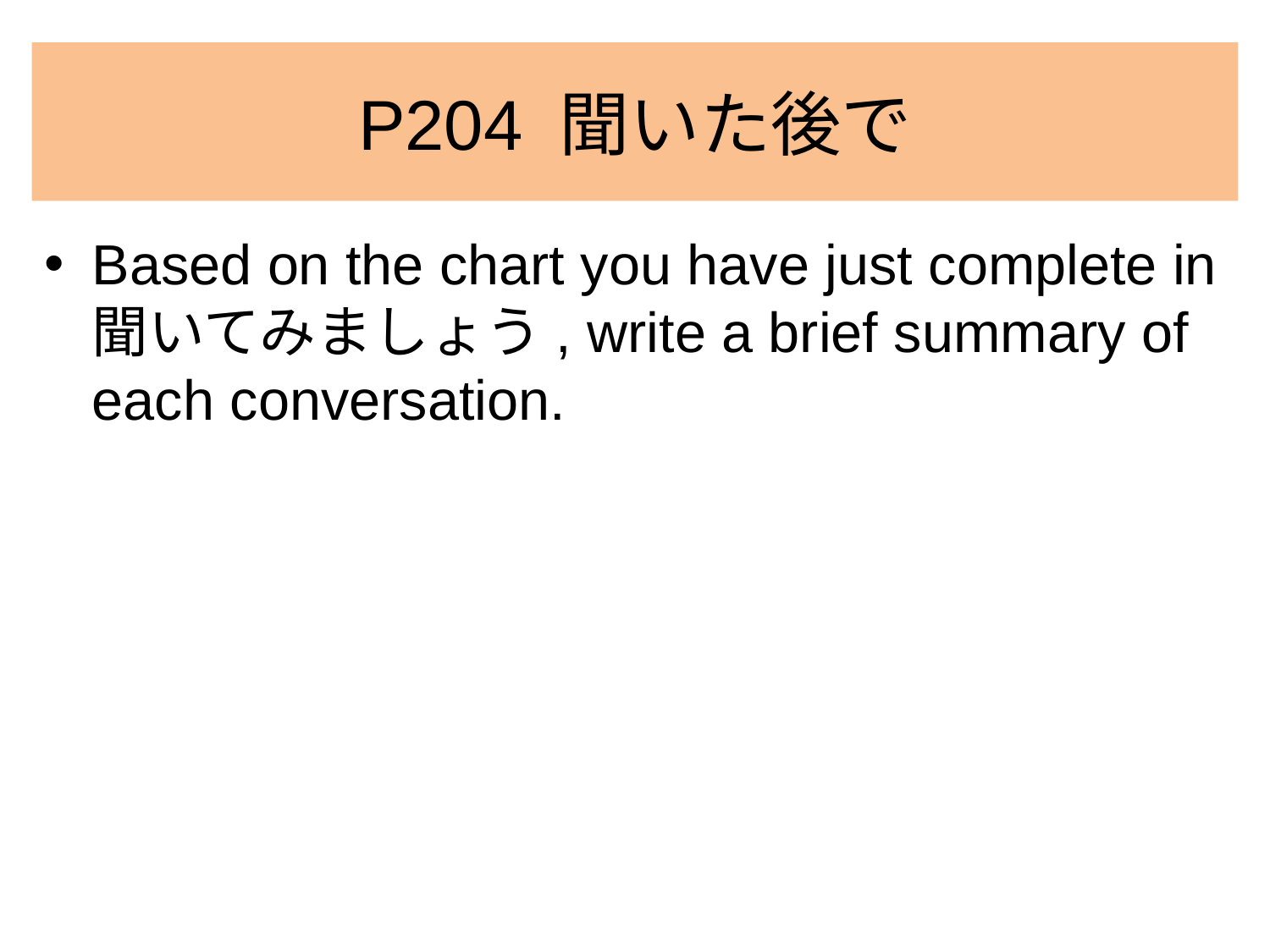

# P204 聞いた後で
Based on the chart you have just complete in 聞いてみましょう, write a brief summary of each conversation.